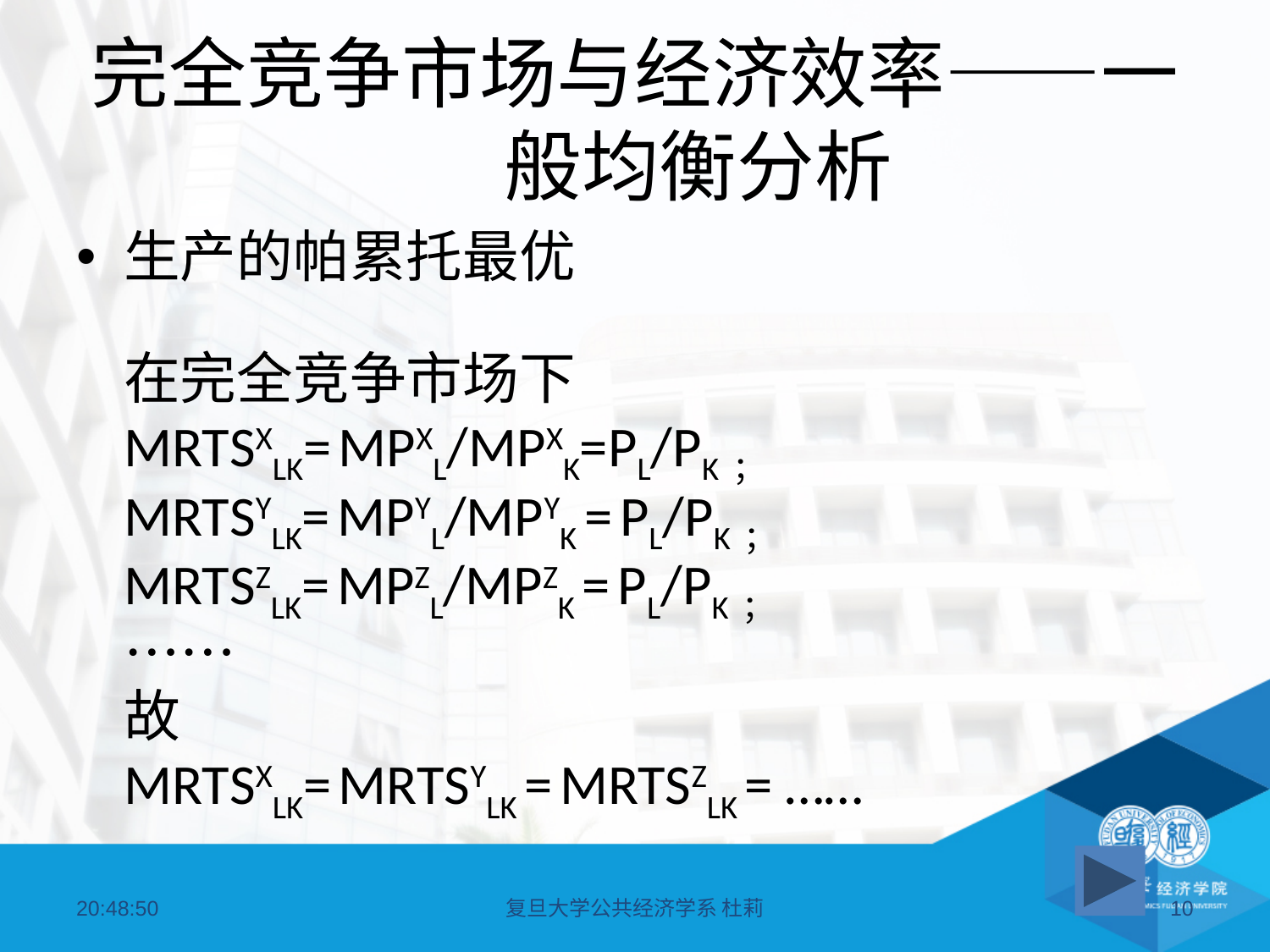

# 完全竞争市场与经济效率——一般均衡分析
生产的帕累托最优
在完全竞争市场下
MRTSXLK= MPXL/MPXK=PL/PK；
MRTSYLK= MPYL/MPYK = PL/PK；
MRTSZLK= MPZL/MPZK = PL/PK；
……
故
MRTSXLK= MRTSYLK = MRTSZLK = ……

20:48:50
复旦大学公共经济学系 杜莉
10